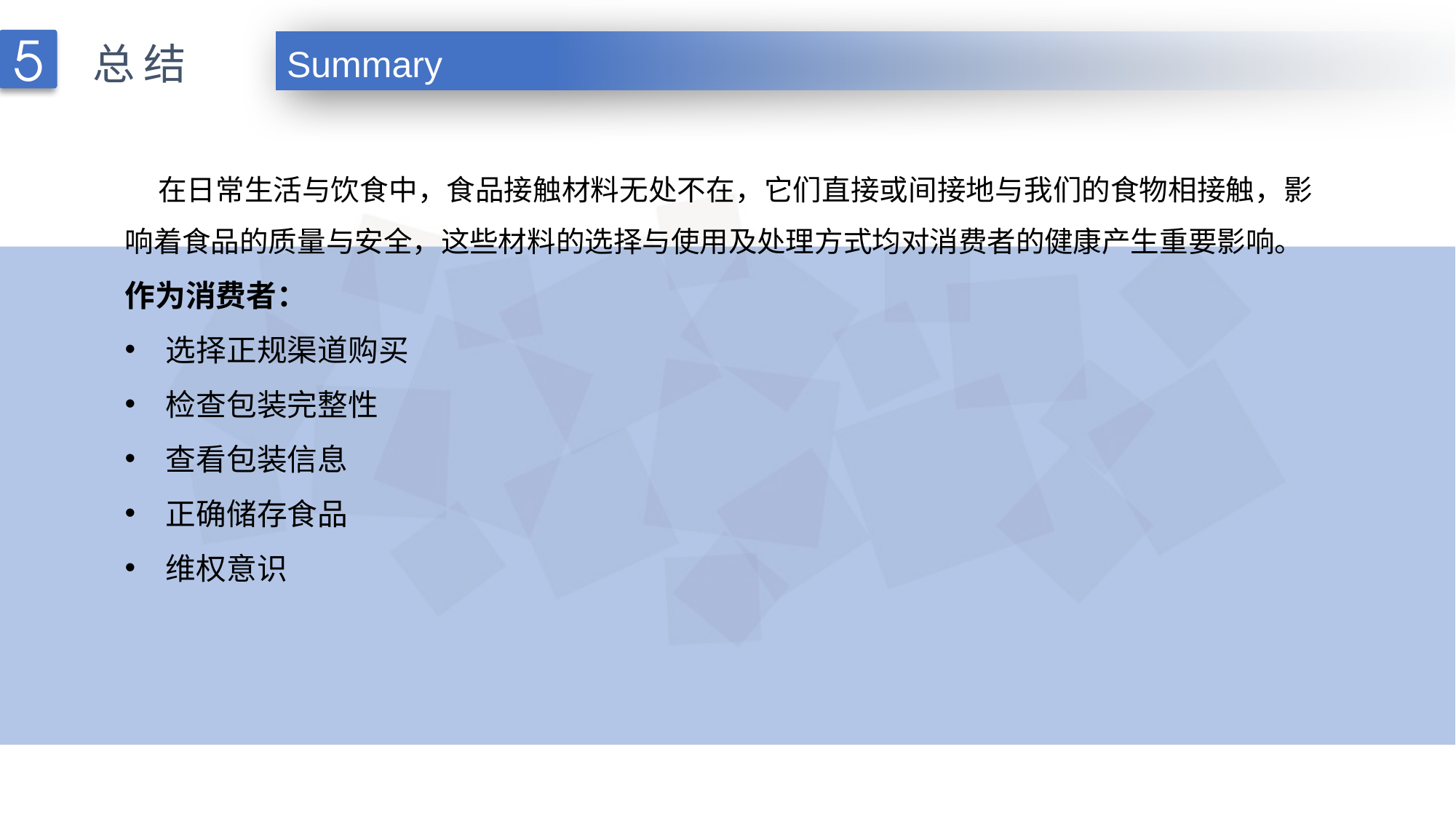

5
Summary
总结

 01
    在日常生活与饮食中，食品接触材料无处不在，它们直接或间接地与我们的食物相接触，影响着食品的质量与安全，这些材料的选择与使用及处理方式均对消费者的健康产生重要影响。
作为消费者：
选择正规渠道购买
检查包装完整性
查看包装信息
正确储存食品
维权意识